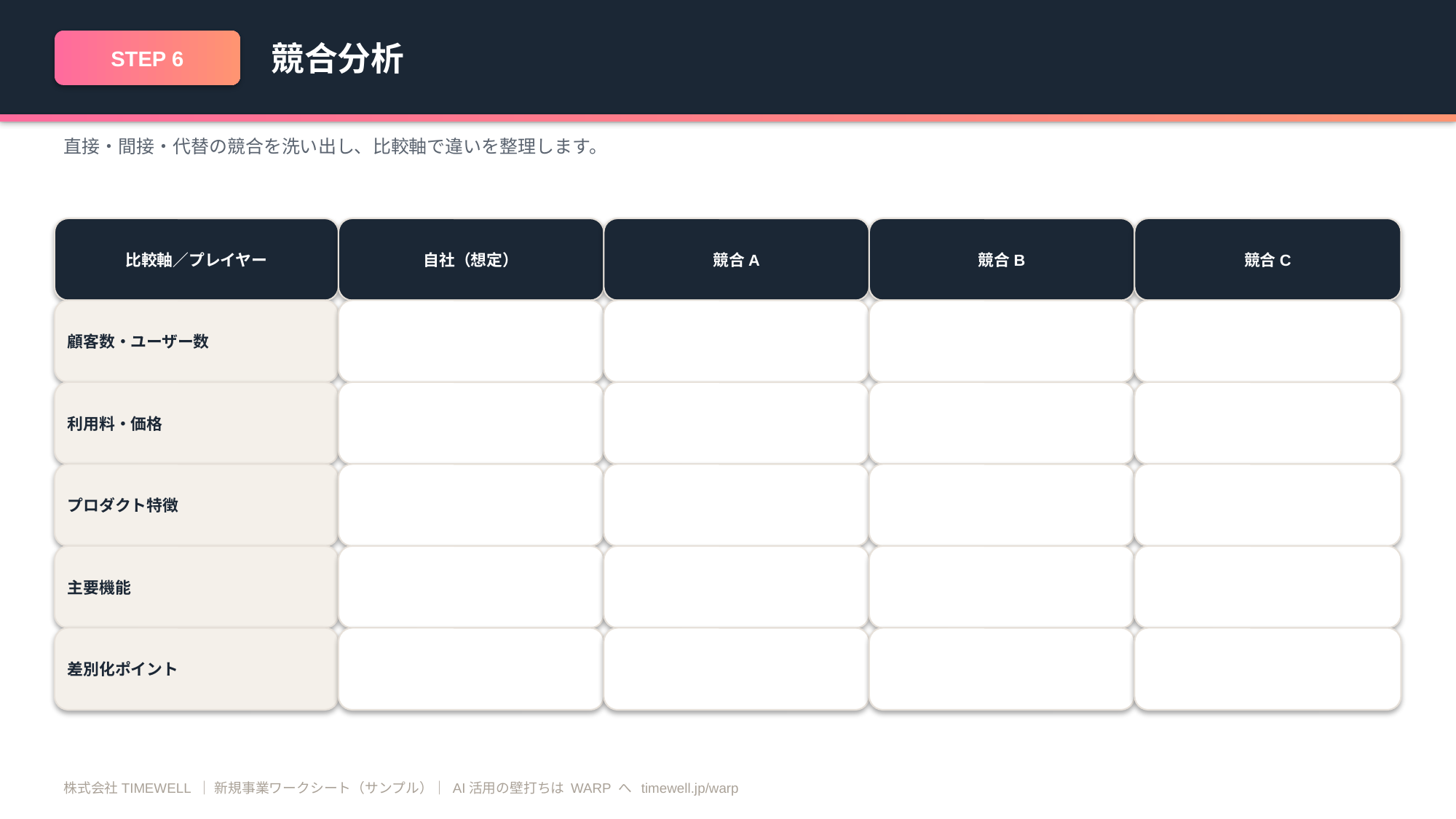

競合分析
STEP 6

直接・間接・代替の競合を洗い出し、比較軸で違いを整理します。
比較軸／プレイヤー
自社（想定）
競合A
競合B
競合C
顧客数・ユーザー数

利用料・価格

プロダクト特徴

主要機能

差別化ポイント

株式会社TIMEWELL ｜ 新規事業ワークシート（サンプル）｜ AI活用の壁打ちは WARP へ  timewell.jp/warp